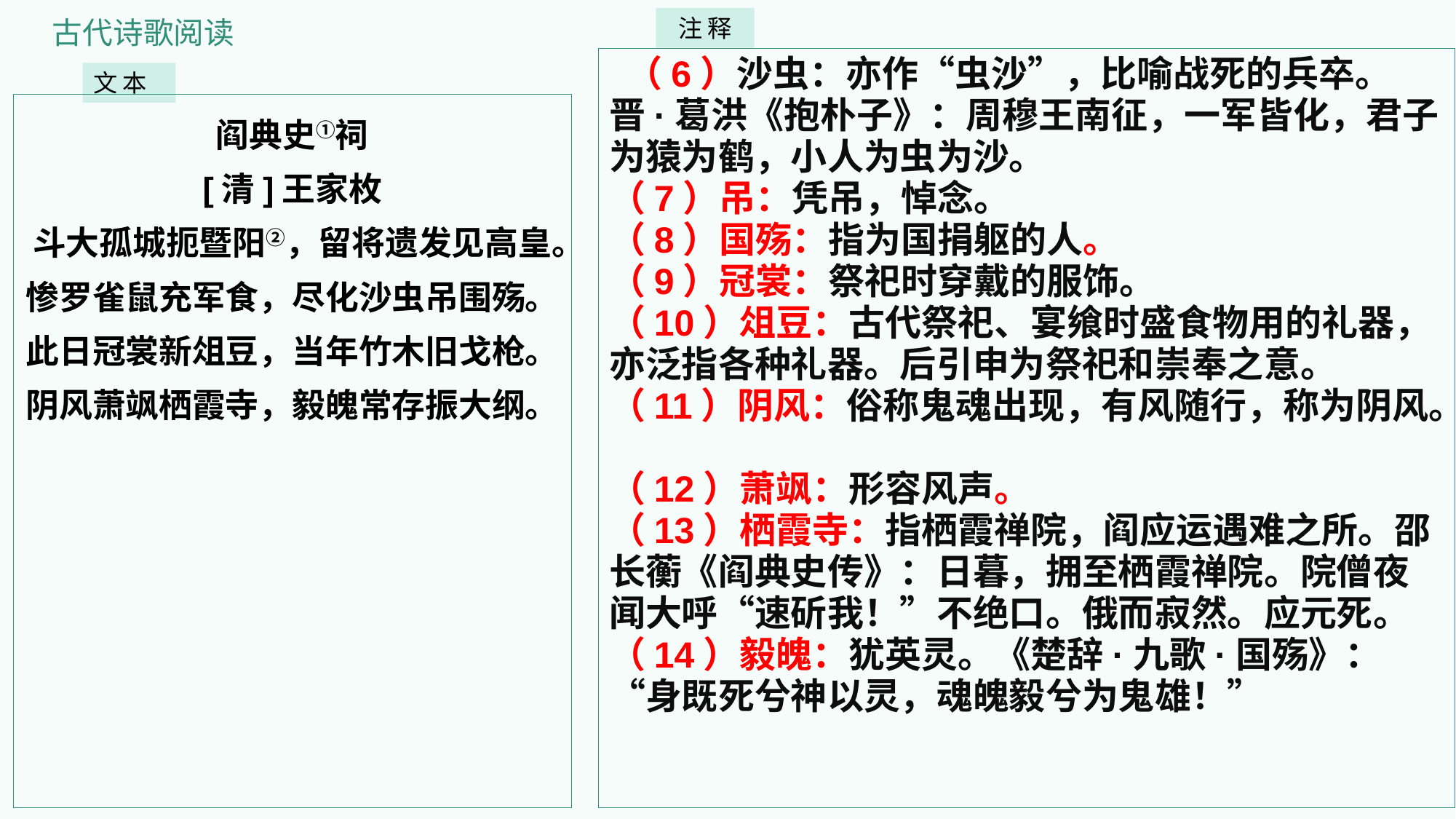

古代诗歌阅读
注 释
 （6）沙虫：亦作“虫沙”，比喻战死的兵卒。晋·葛洪《抱朴子》：周穆王南征，一军皆化，君子为猿为鹤，小人为虫为沙。
（7）吊：凭吊，悼念。
（8）国殇：指为国捐躯的人。
（9）冠裳：祭祀时穿戴的服饰。
（10）俎豆：古代祭祀、宴飨时盛食物用的礼器，亦泛指各种礼器。后引申为祭祀和崇奉之意。
（11）阴风：俗称鬼魂出现，有风随行，称为阴风。
（12）萧飒：形容风声。
（13）栖霞寺：指栖霞禅院，阎应运遇难之所。邵长蘅《阎典史传》：日暮，拥至栖霞禅院。院僧夜闻大呼“速斫我！”不绝口。俄而寂然。应元死。  （14）毅魄：犹英灵。《楚辞·九歌·国殇》：“身既死兮神以灵，魂魄毅兮为鬼雄！”
文 本
阎典史①祠
[清]王家枚
斗大孤城扼暨阳②，留将遗发见高皇。
惨罗雀鼠充军食，尽化沙虫吊围殇。
此日冠裳新俎豆，当年竹木旧戈枪。
阴风萧飒栖霞寺，毅魄常存振大纲。